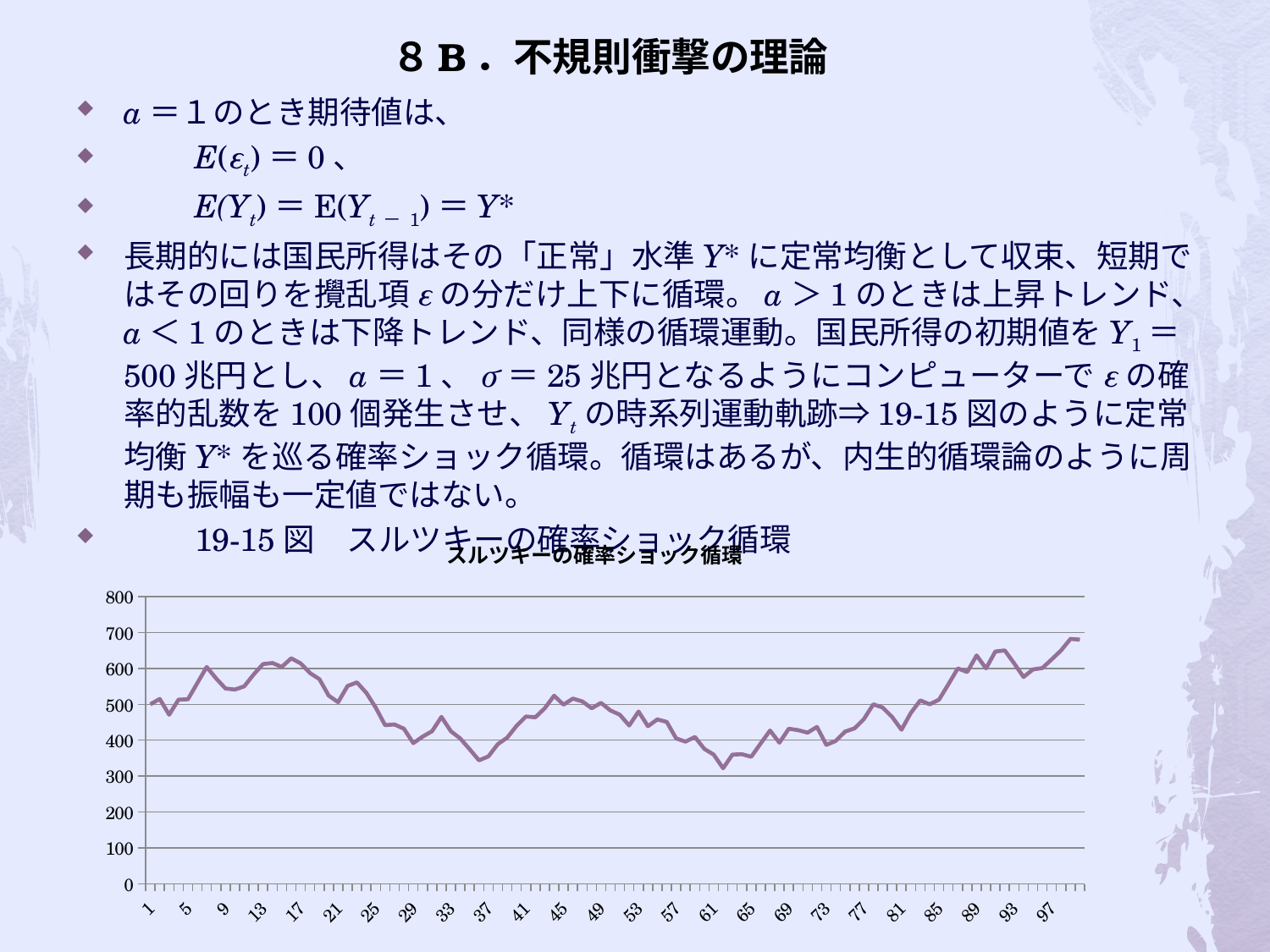

# ８B．不規則衝撃の理論
a＝１のとき期待値は、
　　E(εt)＝0、
　　E(Yt)＝E(Yt－1)＝Y*
長期的には国民所得はその「正常」水準Y*に定常均衡として収束、短期ではその回りを攪乱項εの分だけ上下に循環。a＞1のときは上昇トレンド、a＜1のときは下降トレンド、同様の循環運動。国民所得の初期値をY1＝500兆円とし、a＝1、σ＝25兆円となるようにコンピューターでεの確率的乱数を100個発生させ、Ytの時系列運動軌跡⇒19-15図のように定常均衡Y*を巡る確率ショック循環。循環はあるが、内生的循環論のように周期も振幅も一定値ではない。
　　19-15図　スルツキーの確率ショック循環

### Chart: スルツキーの確率ショック循環

| Category |  |
|---|---|